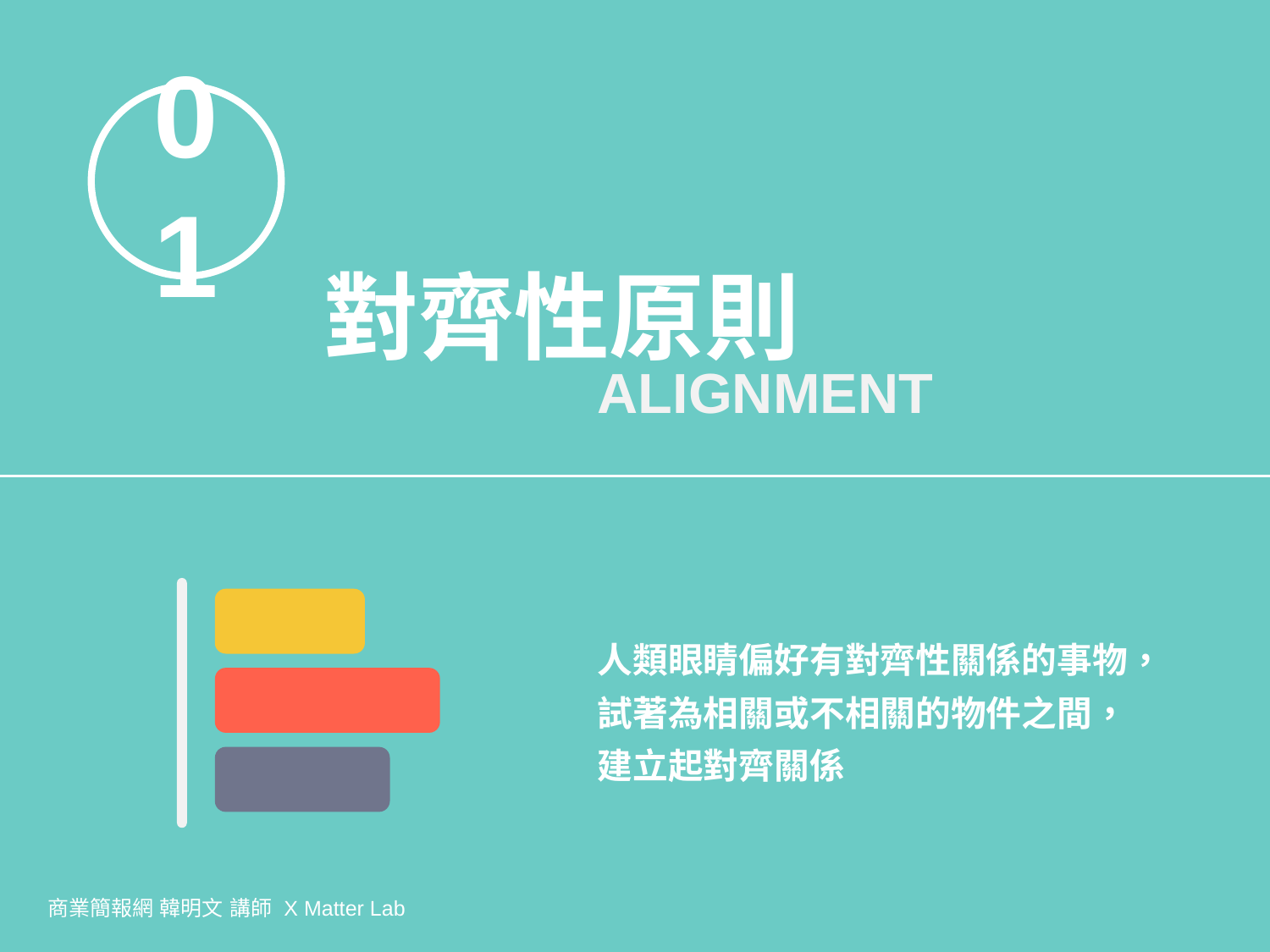

01
對齊性原則
ALIGNMENT

人類眼睛偏好有對齊性關係的事物，試著為相關或不相關的物件之間，建立起對齊關係

商業簡報網 韓明文 講師 X Matter Lab